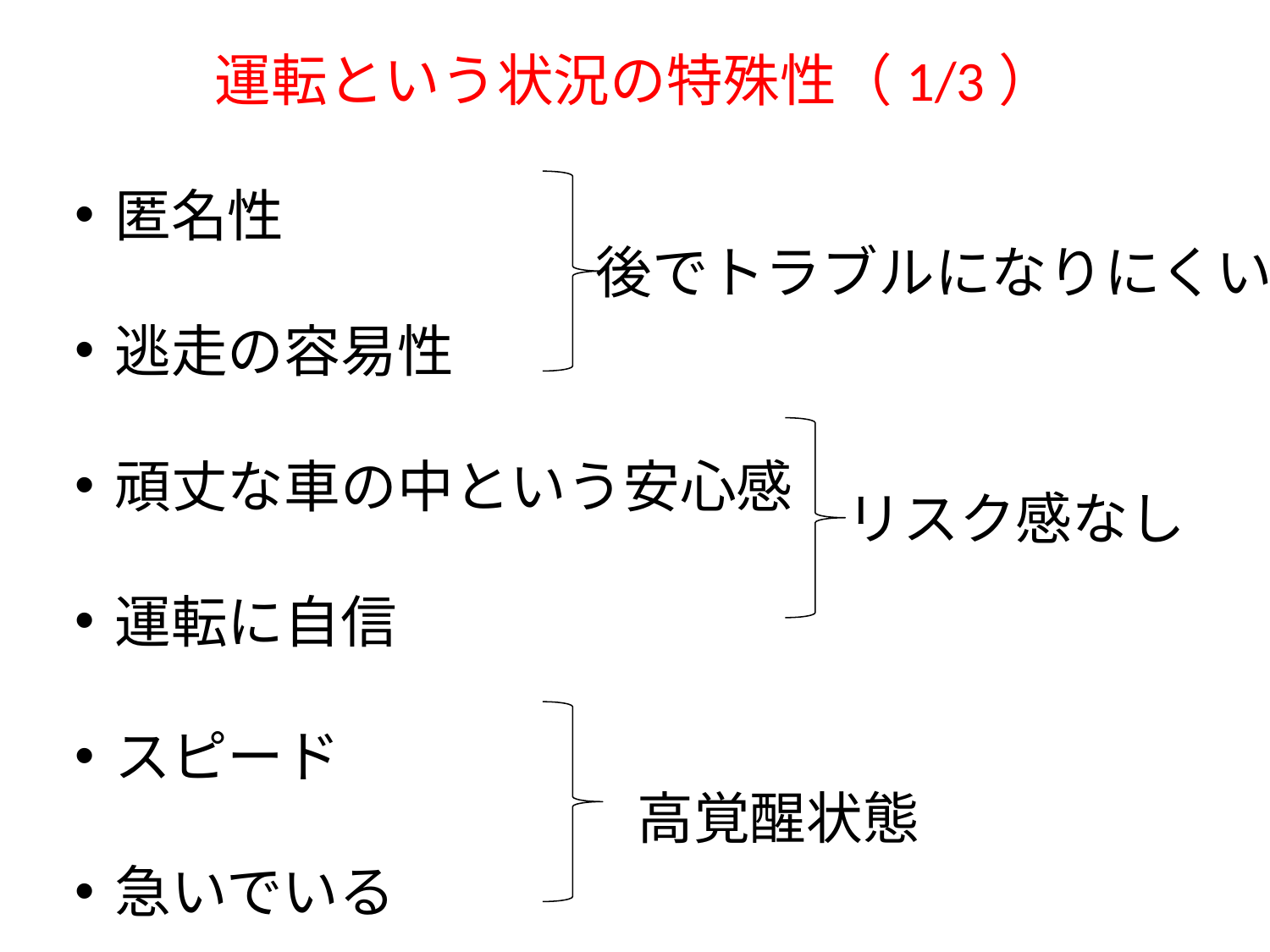

# 運転という状況の特殊性（1/3）
匿名性
逃走の容易性
頑丈な車の中という安心感
運転に自信
スピード
急いでいる

後でトラブルになりにくい

リスク感なし

高覚醒状態